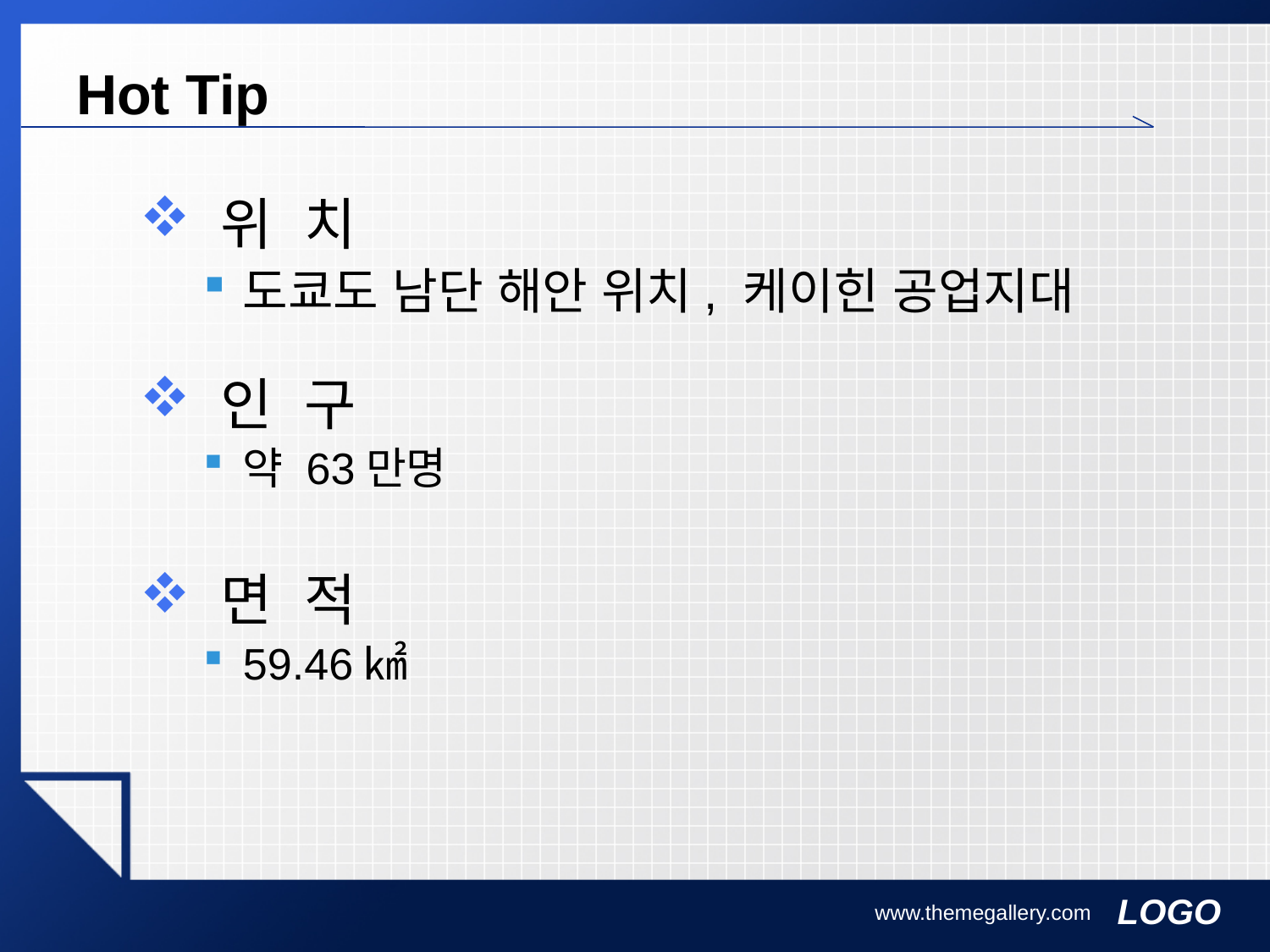

# Hot Tip
 위  치
도쿄도 남단 해안 위치, 케이힌 공업지대

 인  구
약 63만명

 면  적
59.46㎢

www.themegallery.com